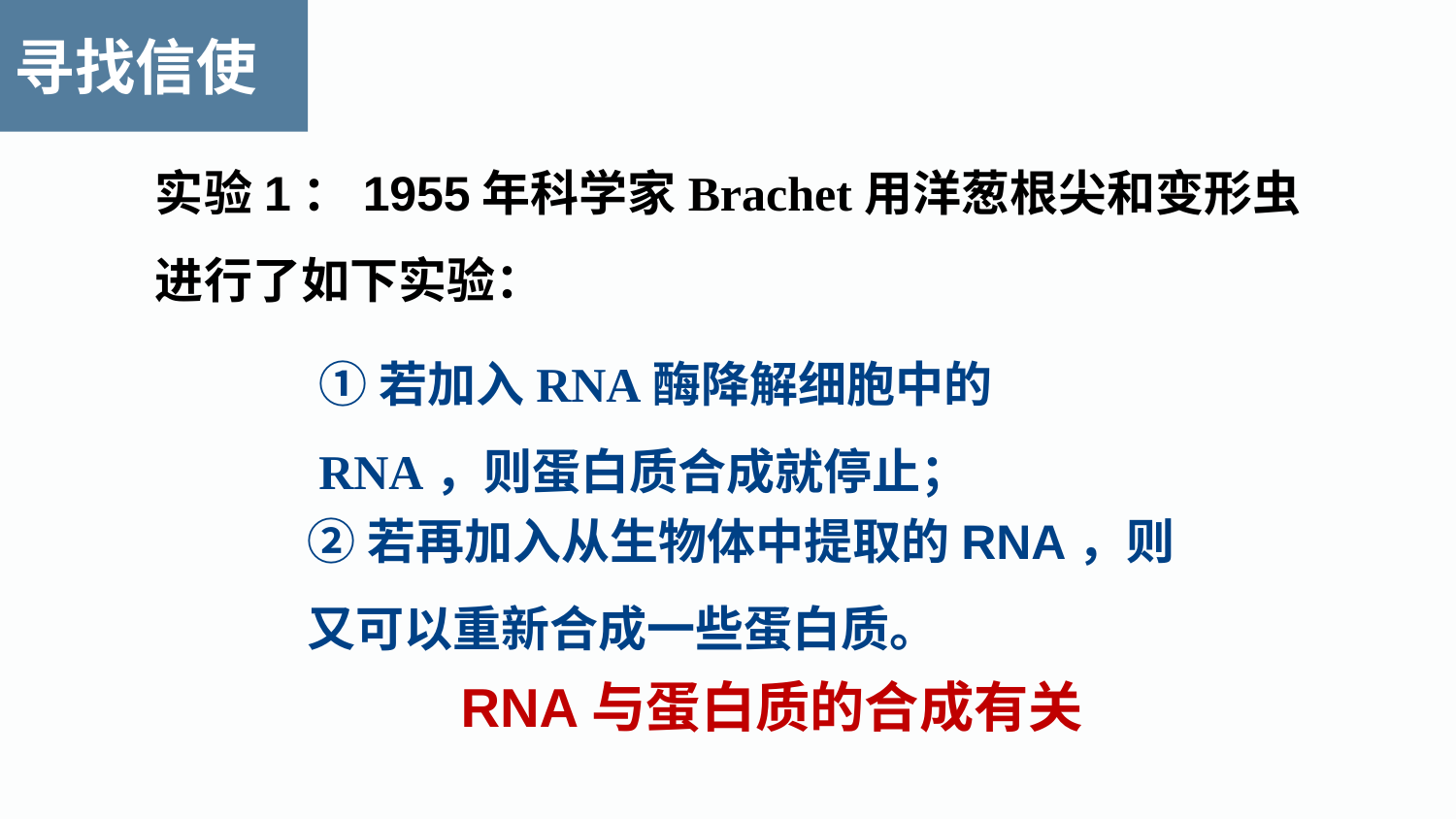

寻找信使
实验1：1955年科学家Brachet用洋葱根尖和变形虫进行了如下实验：

①若加入RNA酶降解细胞中的RNA，则蛋白质合成就停止；

②若再加入从生物体中提取的RNA，则又可以重新合成一些蛋白质。
RNA与蛋白质的合成有关